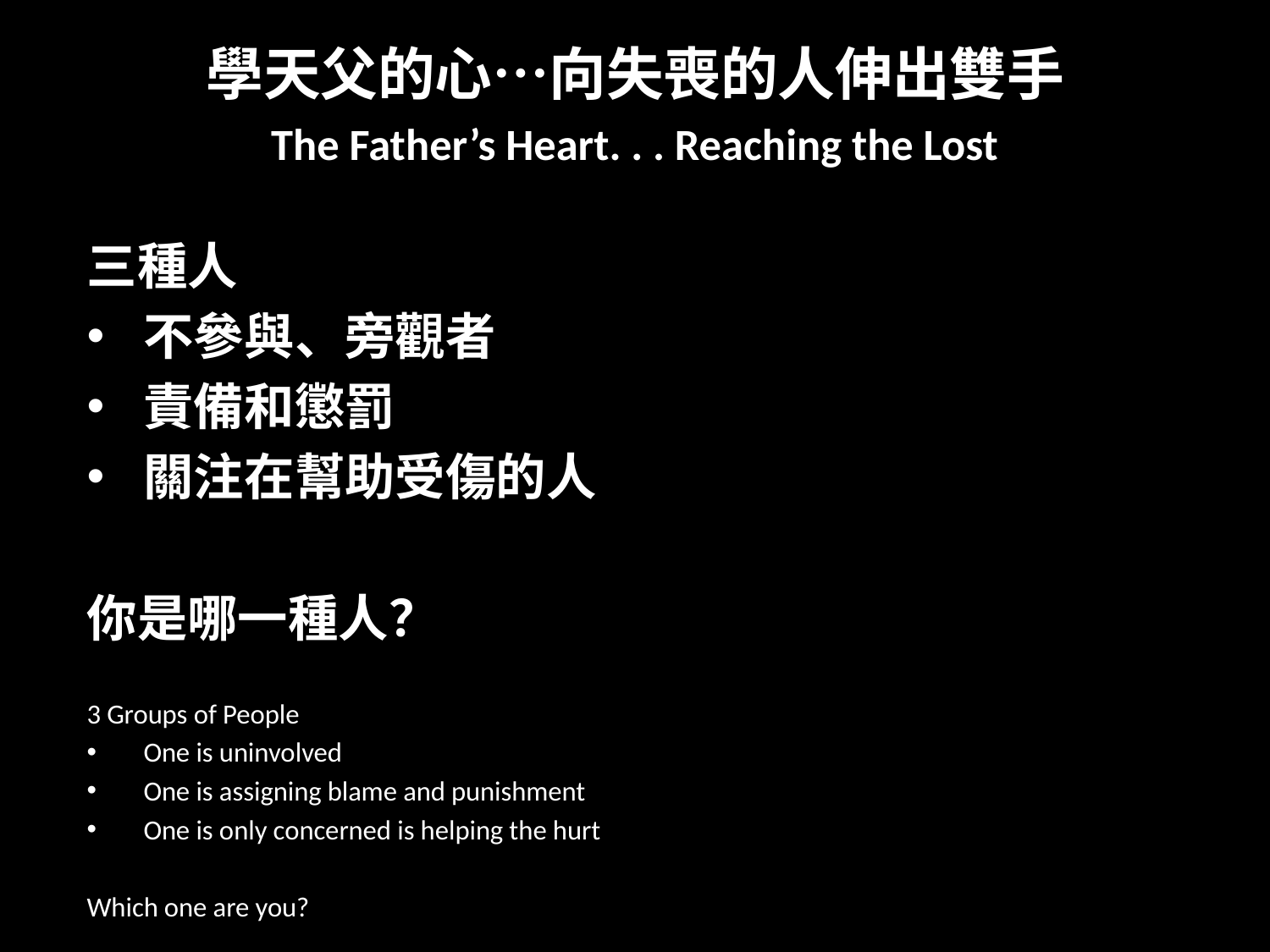

學天父的心…向失喪的人伸出雙手
The Father’s Heart. . . Reaching the Lost

三種人
不參與、旁觀者
責備和懲罰
關注在幫助受傷的人

你是哪一種人？

3 Groups of People
One is uninvolved
One is assigning blame and punishment
One is only concerned is helping the hurt

Which one are you?